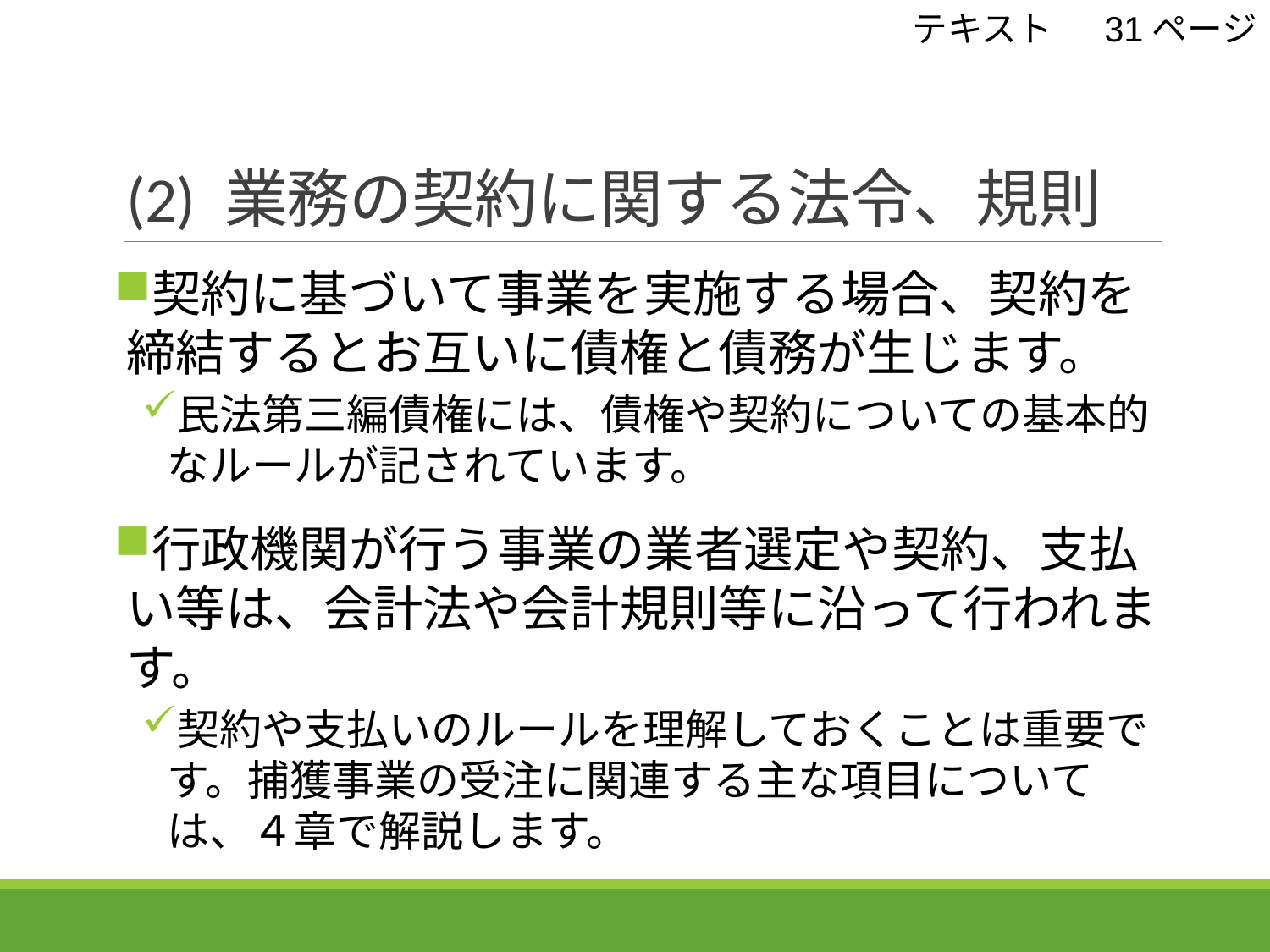

テキスト　 31ページ
# (2) 業務の契約に関する法令、規則
契約に基づいて事業を実施する場合、契約を締結するとお互いに債権と債務が生じます。
民法第三編債権には、債権や契約についての基本的なルールが記されています。
行政機関が行う事業の業者選定や契約、支払い等は、会計法や会計規則等に沿って行われます。
契約や支払いのルールを理解しておくことは重要です。捕獲事業の受注に関連する主な項目については、４章で解説します。